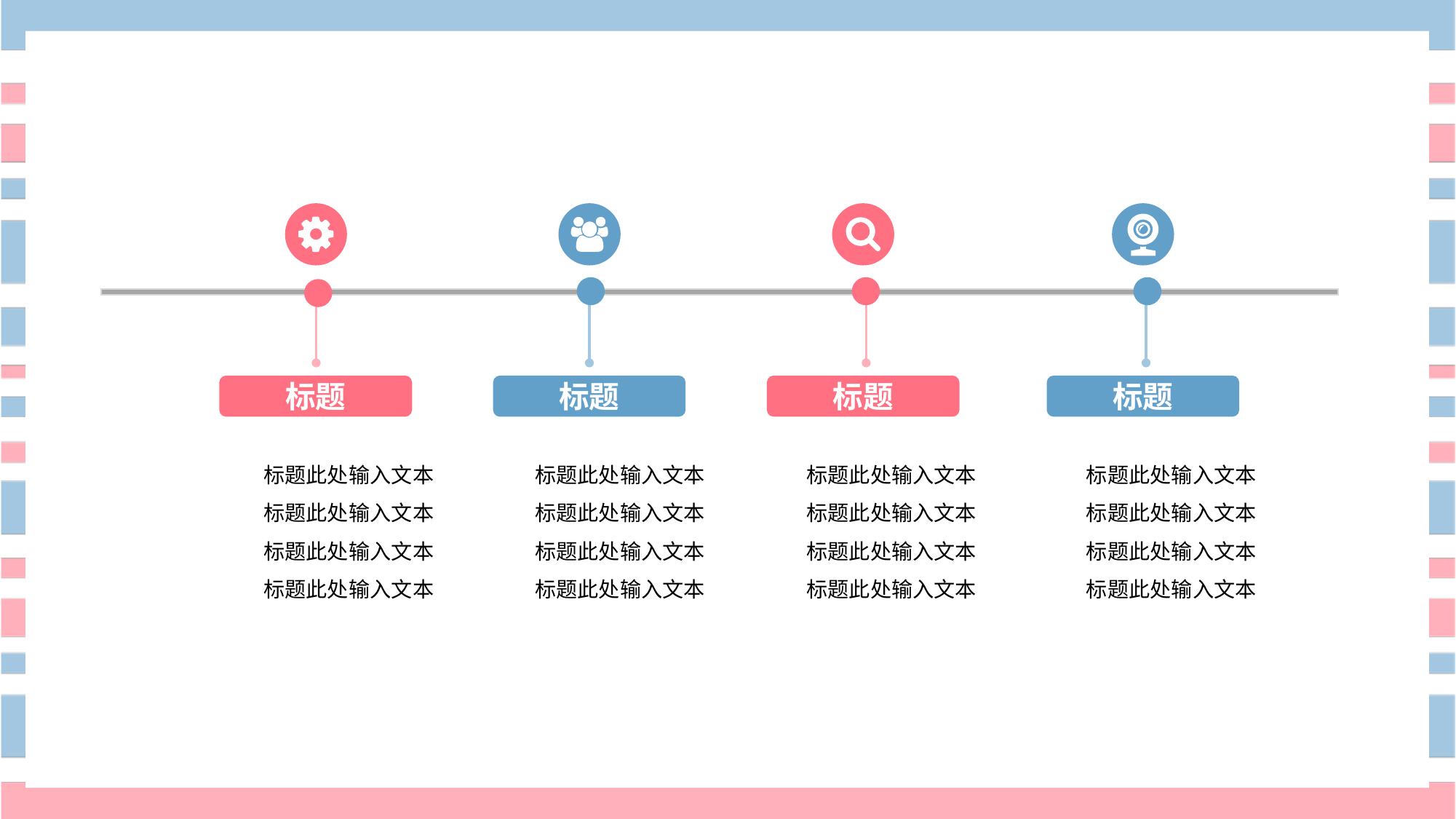

标题
标题
标题
标题
标题此处输入文本
标题此处输入文本
标题此处输入文本
标题此处输入文本
标题此处输入文本
标题此处输入文本
标题此处输入文本
标题此处输入文本
标题此处输入文本
标题此处输入文本
标题此处输入文本
标题此处输入文本
标题此处输入文本
标题此处输入文本
标题此处输入文本
标题此处输入文本